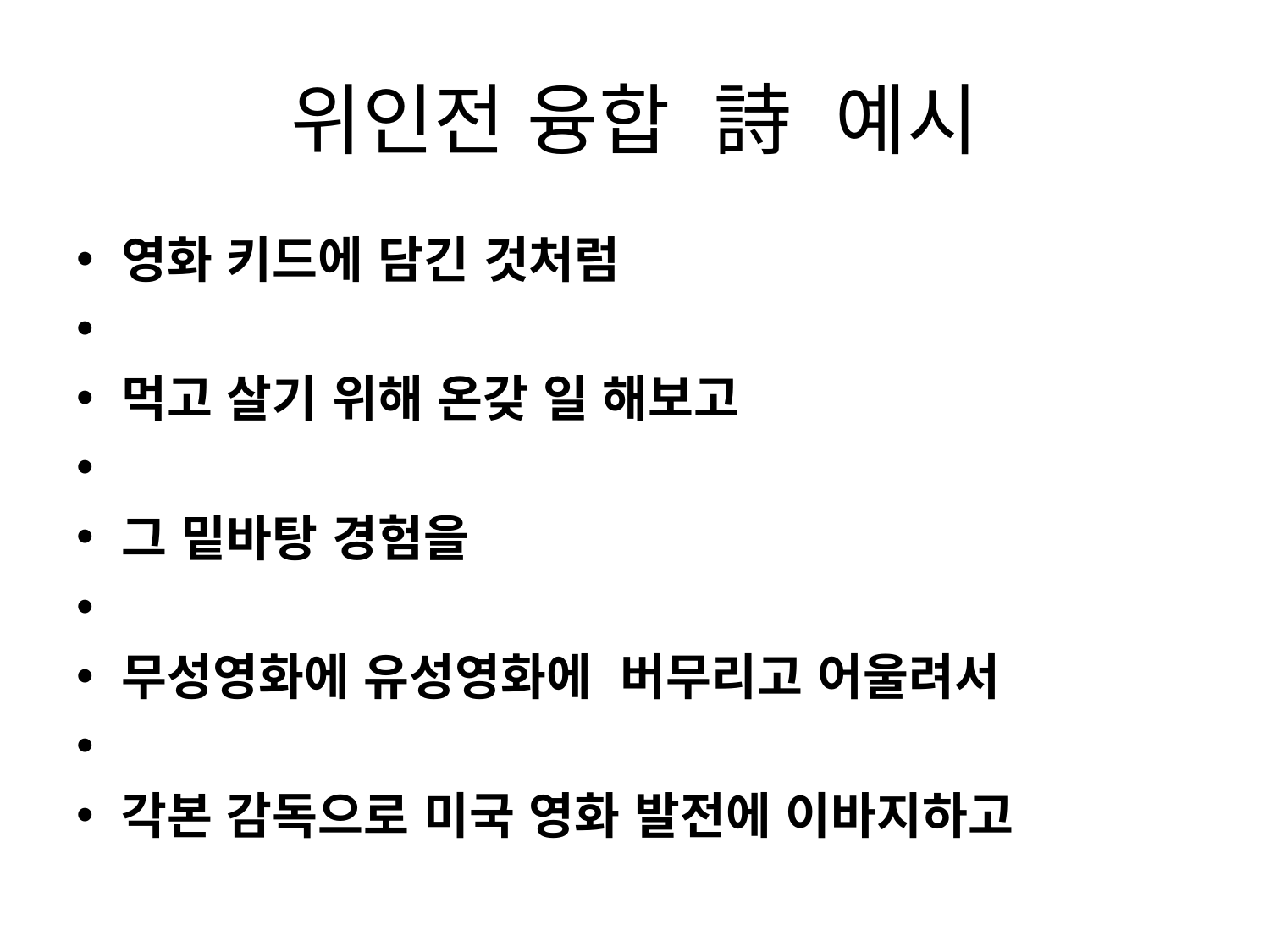

# 위인전 융합  詩  예시
영화 키드에 담긴 것처럼

먹고 살기 위해 온갖 일 해보고

그 밑바탕 경험을

무성영화에 유성영화에  버무리고 어울려서

각본 감독으로 미국 영화 발전에 이바지하고